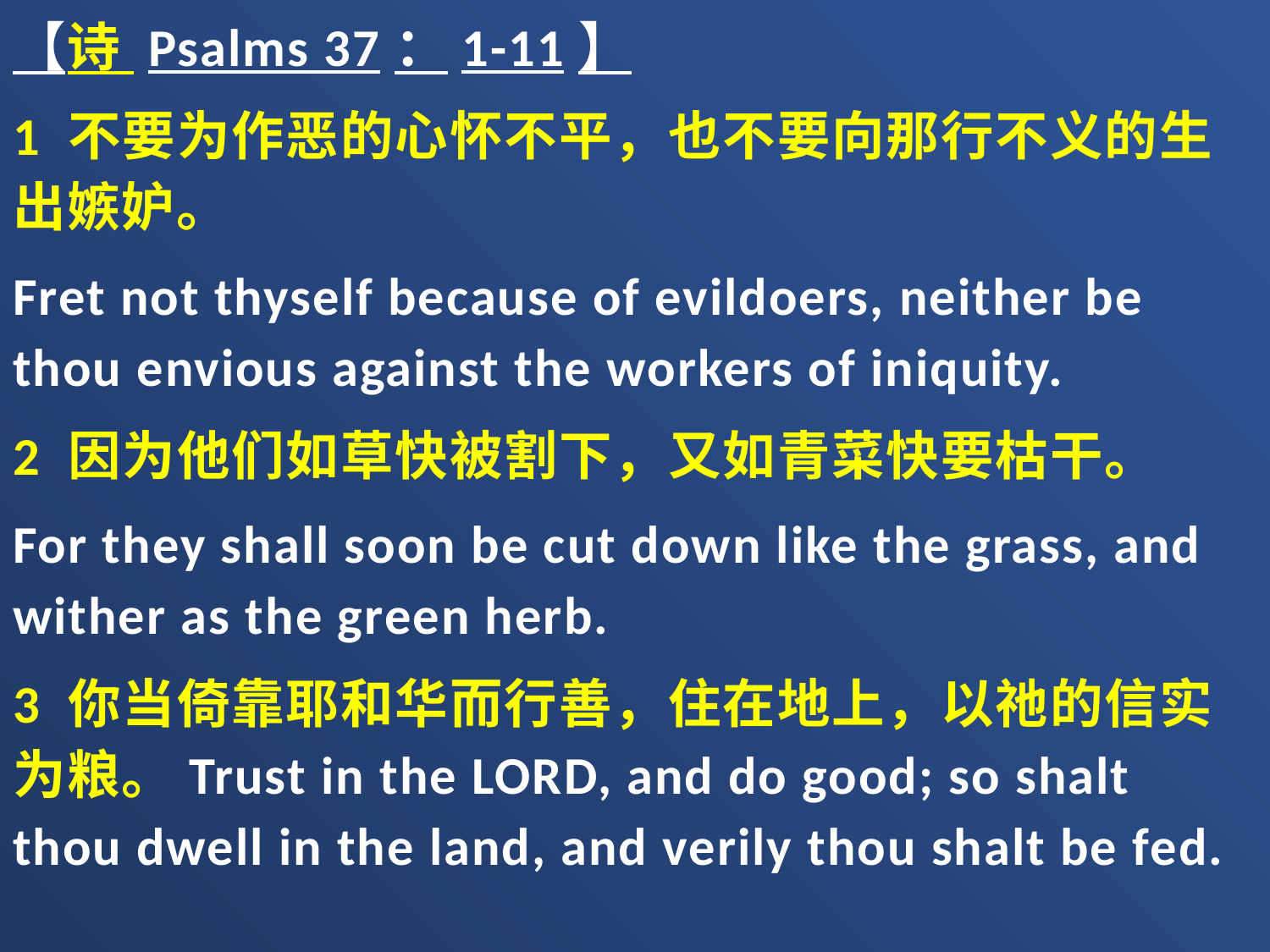

【诗 Psalms 37：1-11】
1 不要为作恶的心怀不平，也不要向那行不义的生出嫉妒。
Fret not thyself because of evildoers, neither be thou envious against the workers of iniquity.
2 因为他们如草快被割下，又如青菜快要枯干。
For they shall soon be cut down like the grass, and wither as the green herb.
3 你当倚靠耶和华而行善，住在地上，以祂的信实为粮。Trust in the LORD, and do good; so shalt thou dwell in the land, and verily thou shalt be fed.